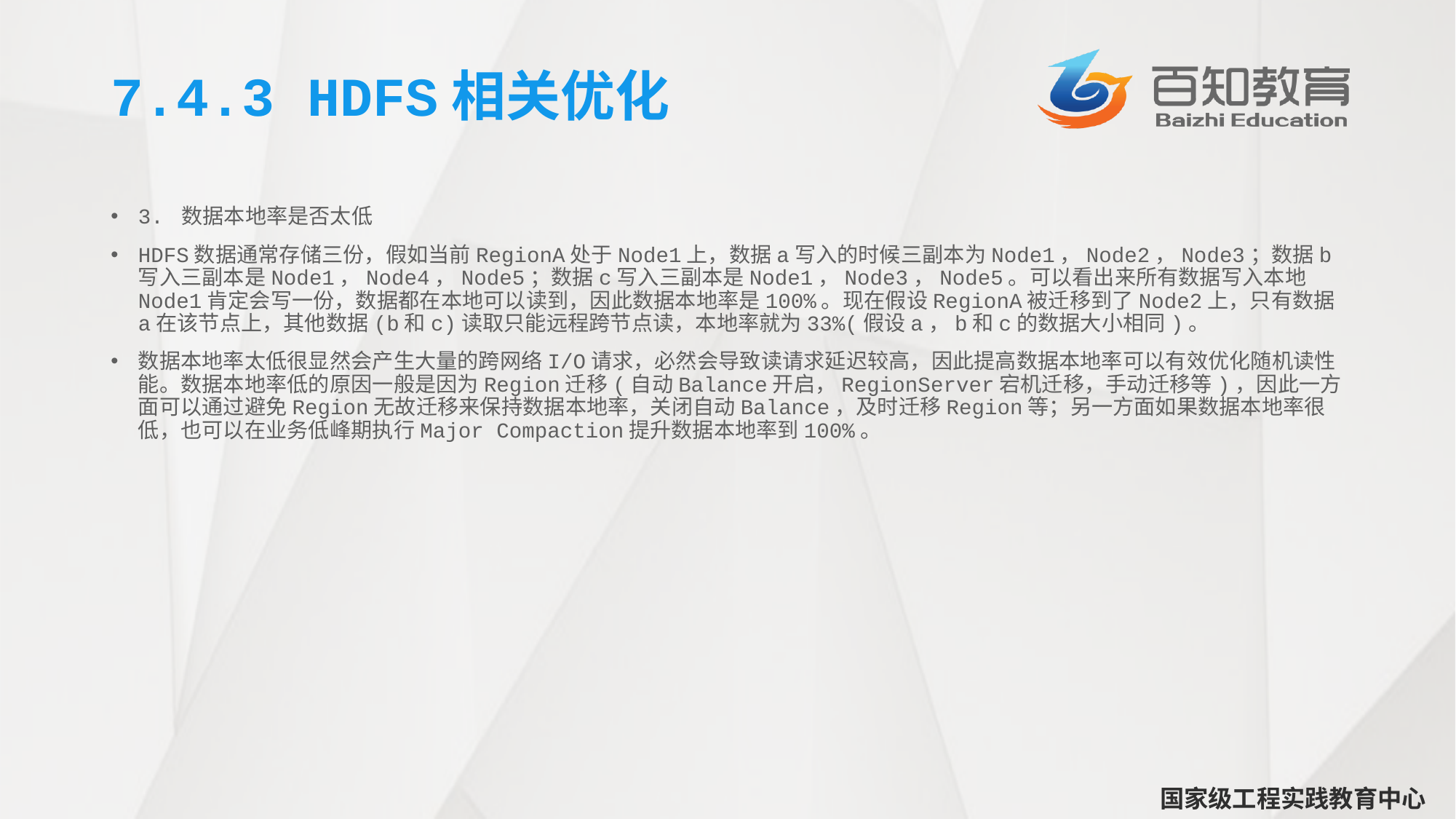

# 7.4.3 HDFS相关优化
3. 数据本地率是否太低
HDFS数据通常存储三份，假如当前RegionA处于Node1上，数据a写入的时候三副本为Node1，Node2，Node3；数据b写入三副本是Node1，Node4，Node5；数据c写入三副本是Node1，Node3，Node5。可以看出来所有数据写入本地Node1肯定会写一份，数据都在本地可以读到，因此数据本地率是100%。现在假设RegionA被迁移到了Node2上，只有数据a在该节点上，其他数据(b和c)读取只能远程跨节点读，本地率就为33%(假设a，b和c的数据大小相同)。
数据本地率太低很显然会产生大量的跨网络I/O请求，必然会导致读请求延迟较高，因此提高数据本地率可以有效优化随机读性能。数据本地率低的原因一般是因为Region迁移(自动Balance开启，RegionServer宕机迁移，手动迁移等)，因此一方面可以通过避免Region无故迁移来保持数据本地率，关闭自动Balance，及时迁移Region等；另一方面如果数据本地率很低，也可以在业务低峰期执行Major Compaction提升数据本地率到100%。